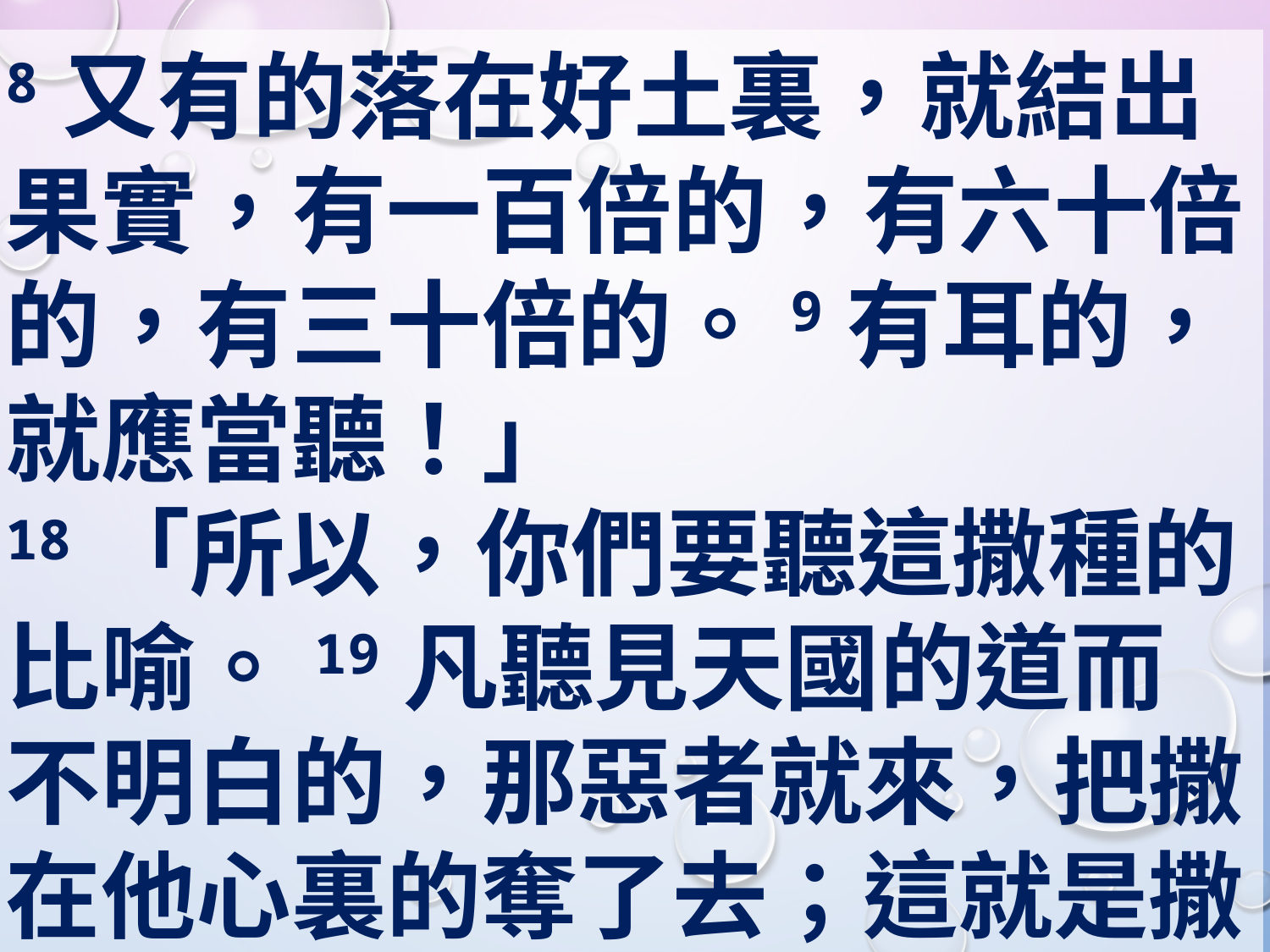

8又有的落在好土裏，就結出果實，有一百倍的，有六十倍的，有三十倍的。9有耳的，就應當聽！」
18「所以，你們要聽這撒種的比喻。19凡聽見天國的道而不明白的，那惡者就來，把撒在他心裏的奪了去；這就是撒在